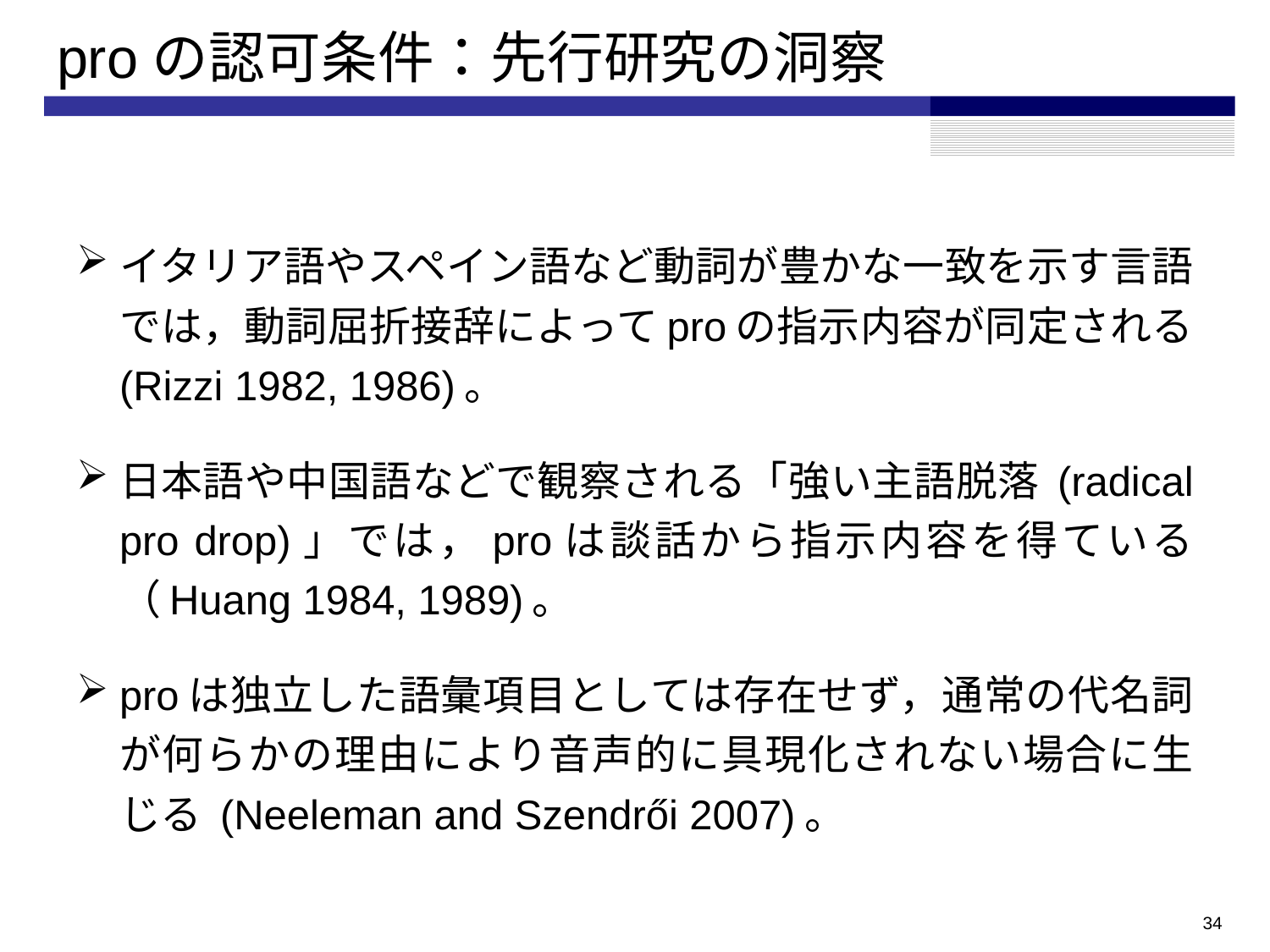

# proの認可条件：先行研究の洞察

イタリア語やスペイン語など動詞が豊かな一致を示す言語では，動詞屈折接辞によってproの指示内容が同定される (Rizzi 1982, 1986)。
日本語や中国語などで観察される「強い主語脱落 (radical pro drop)」では，proは談話から指示内容を得ている（Huang 1984, 1989)。
proは独立した語彙項目としては存在せず，通常の代名詞が何らかの理由により音声的に具現化されない場合に生じる (Neeleman and Szendrői 2007)。
34